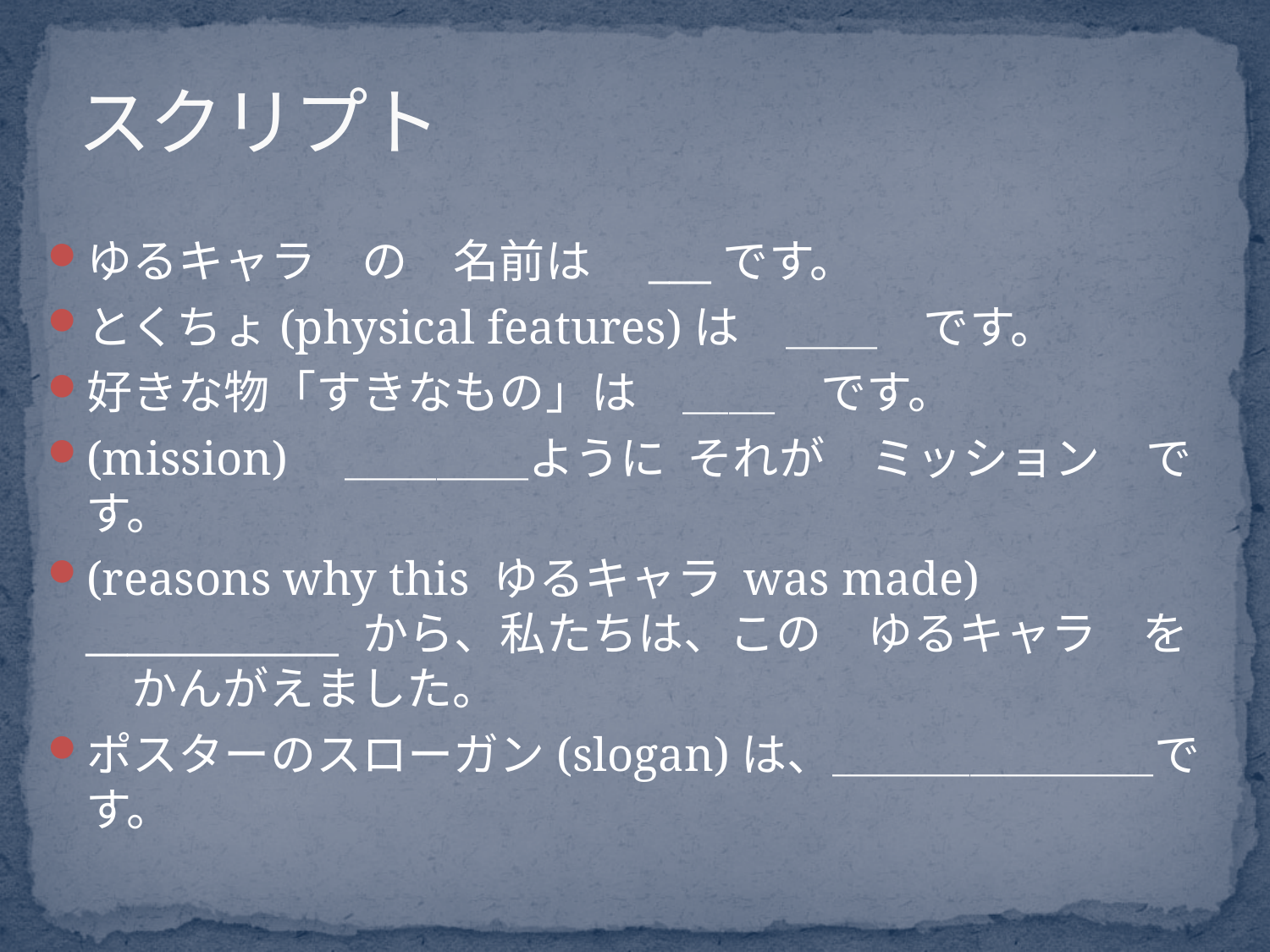

# スクリプト
ゆるキャラ　の　名前は　___です。
とくちょ(physical features)は　＿＿　です。
好きな物「すきなもの」は　＿＿　です。
(mission)　＿＿＿＿ように  それが　ミッション　です。
(reasons why this ゆるキャラ was made) ____________ から、私たちは、この　ゆるキャラ　を　かんがえました。
ポスターのスローガン(slogan)は、＿＿＿＿＿＿＿です。